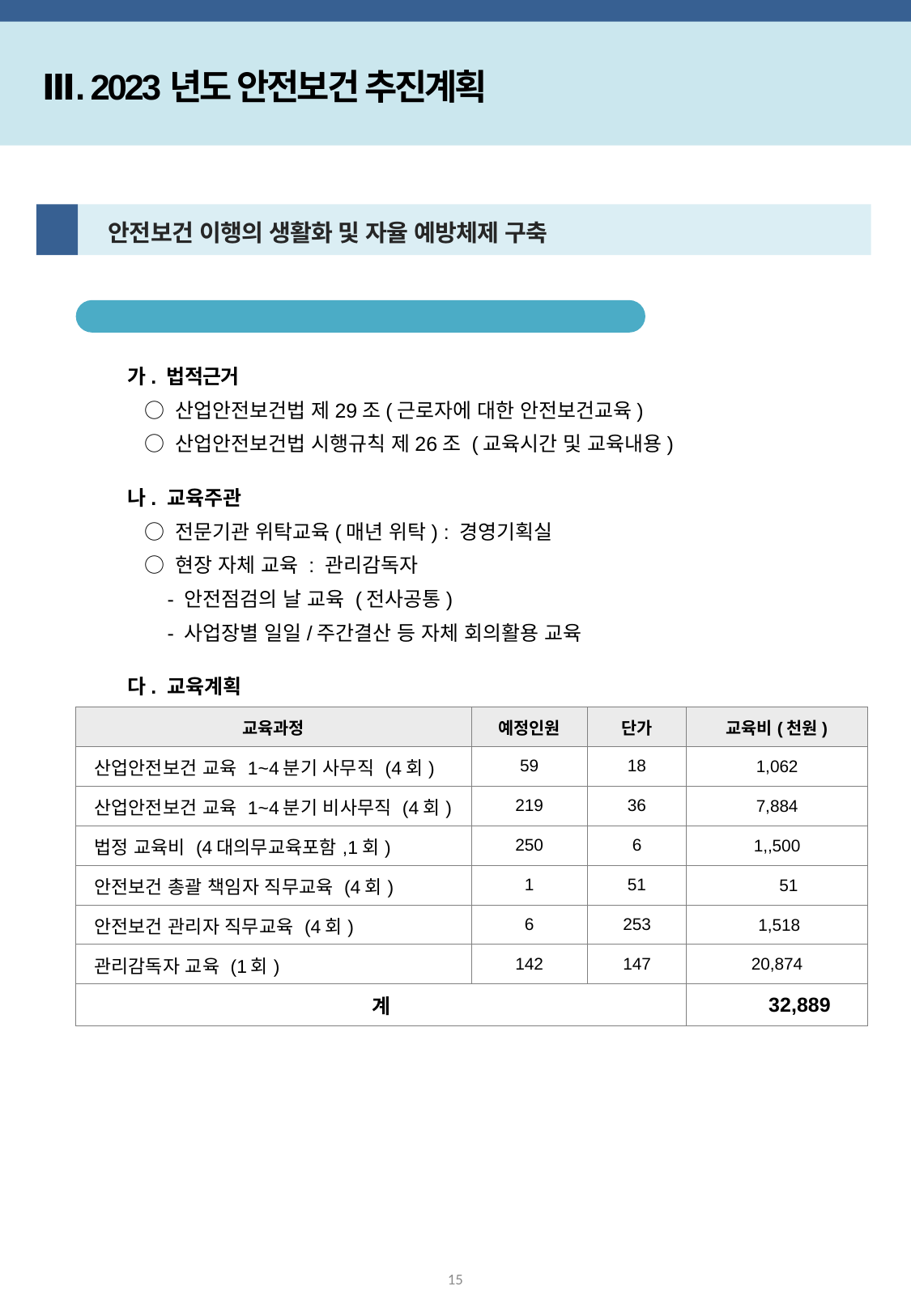

Ⅲ. 2023년도 안전보건 추진계획
3
  안전보건 이행의 생활화 및 자율 예방체제 구축
안전보건교육 실시
가. 법적근거
   ○ 산업안전보건법 제29조(근로자에 대한 안전보건교육)
   ○ 산업안전보건법 시행규칙 제26조 (교육시간 및 교육내용)

나. 교육주관
   ○ 전문기관 위탁교육(매년 위탁) : 경영기획실
   ○ 현장 자체 교육 : 관리감독자
       - 안전점검의 날 교육 (전사공통)
       - 사업장별 일일/주간결산 등 자체 회의활용 교육

다. 교육계획
| 교육과정 | 예정인원 | 단가 | 교육비(천원) |
| --- | --- | --- | --- |
| 산업안전보건 교육 1~4분기 사무직 (4회) | 59 | 18 | 1,062 |
| 산업안전보건 교육 1~4분기 비사무직 (4회) | 219 | 36 | 7,884 |
| 법정 교육비 (4대의무교육포함,1회) | 250 | 6 | 1,,500 |
| 안전보건 총괄 책임자 직무교육 (4회) | 1 | 51 | 51 |
| 안전보건 관리자 직무교육 (4회) | 6 | 253 | 1,518 |
| 관리감독자 교육 (1회) | 142 | 147 | 20,874 |
| 계 |  |  | 32,889 |
15